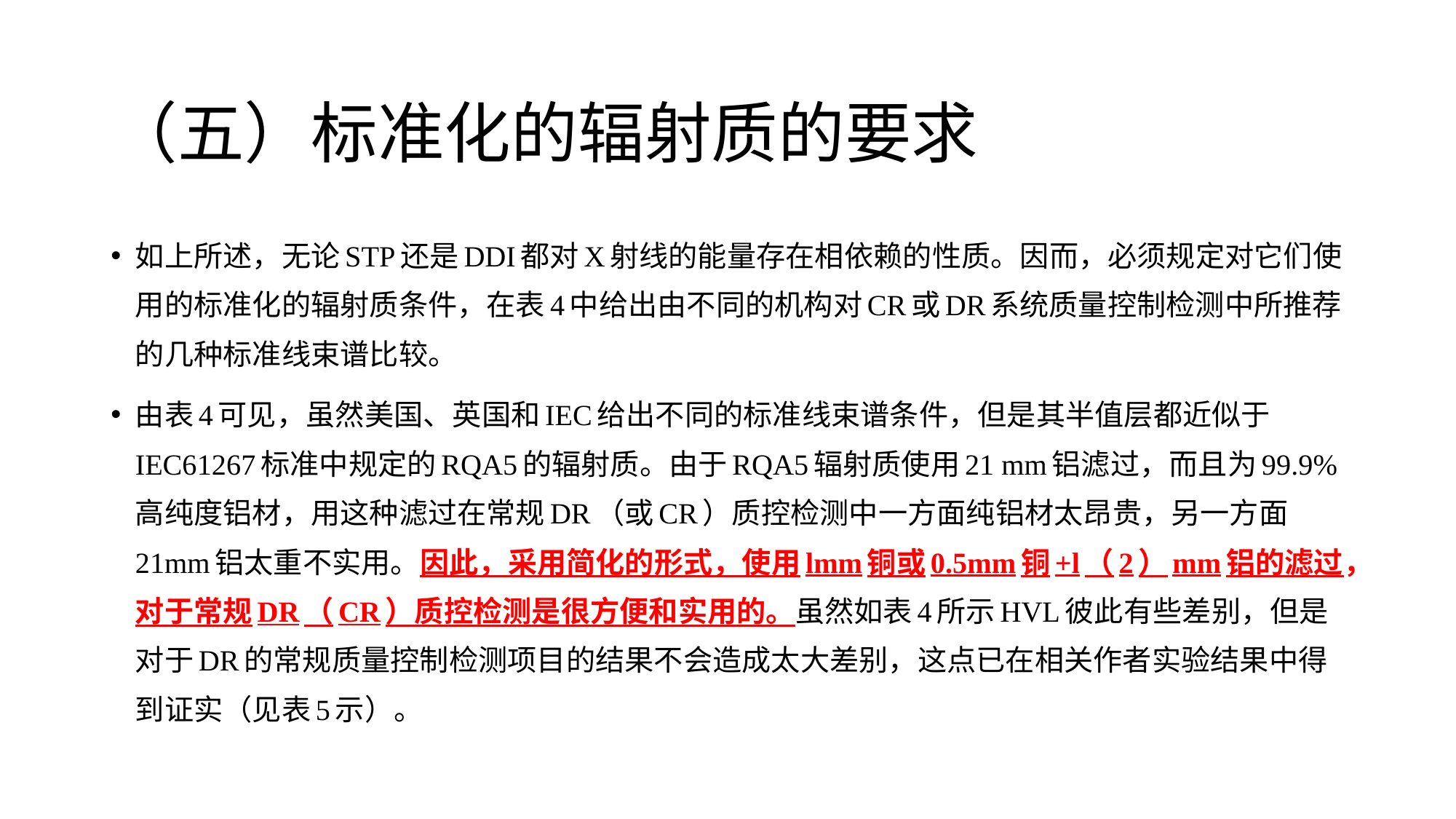

# （五）标准化的辐射质的要求
如上所述，无论STP还是DDI都对X射线的能量存在相依赖的性质。因而，必须规定对它们使用的标准化的辐射质条件，在表4中给出由不同的机构对CR或DR系统质量控制检测中所推荐的几种标准线束谱比较。
由表4可见，虽然美国、英国和IEC给出不同的标准线束谱条件，但是其半值层都近似于IEC61267标准中规定的RQA5的辐射质。由于RQA5辐射质使用21 mm铝滤过，而且为99.9%高纯度铝材，用这种滤过在常规DR（或CR）质控检测中一方面纯铝材太昂贵，另一方面21mm铝太重不实用。因此，采用简化的形式，使用lmm铜或0.5mm铜+l（2）mm铝的滤过，对于常规DR（CR）质控检测是很方便和实用的。虽然如表4所示HVL彼此有些差别，但是对于DR的常规质量控制检测项目的结果不会造成太大差别，这点已在相关作者实验结果中得到证实（见表5示）。